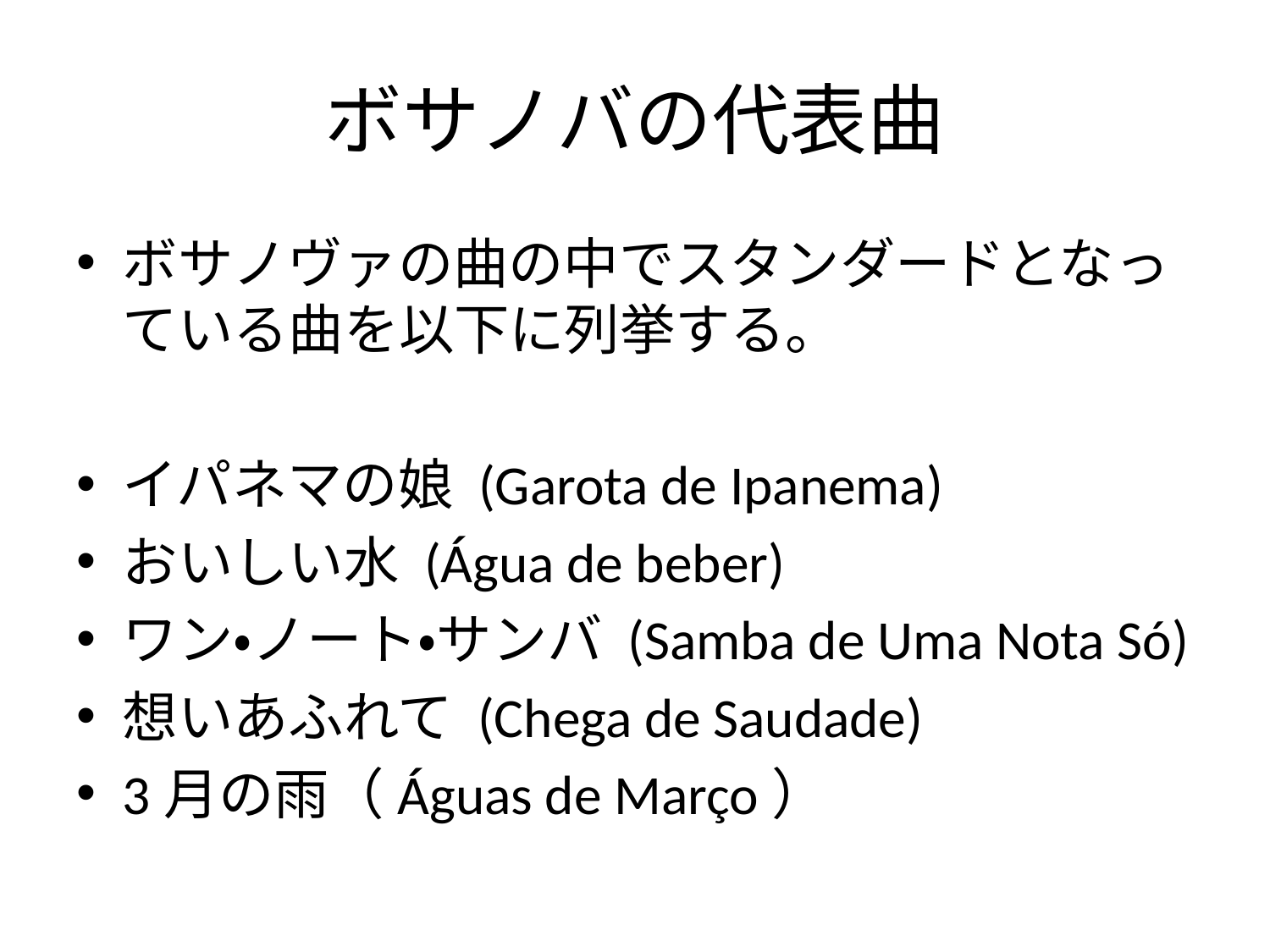

# ボサノバの代表曲
ボサノヴァの曲の中でスタンダードとなっている曲を以下に列挙する。

イパネマの娘 (Garota de Ipanema)
おいしい水 (Água de beber)
ワン・ノート・サンバ (Samba de Uma Nota Só)
想いあふれて (Chega de Saudade)
3月の雨（Águas de Março）